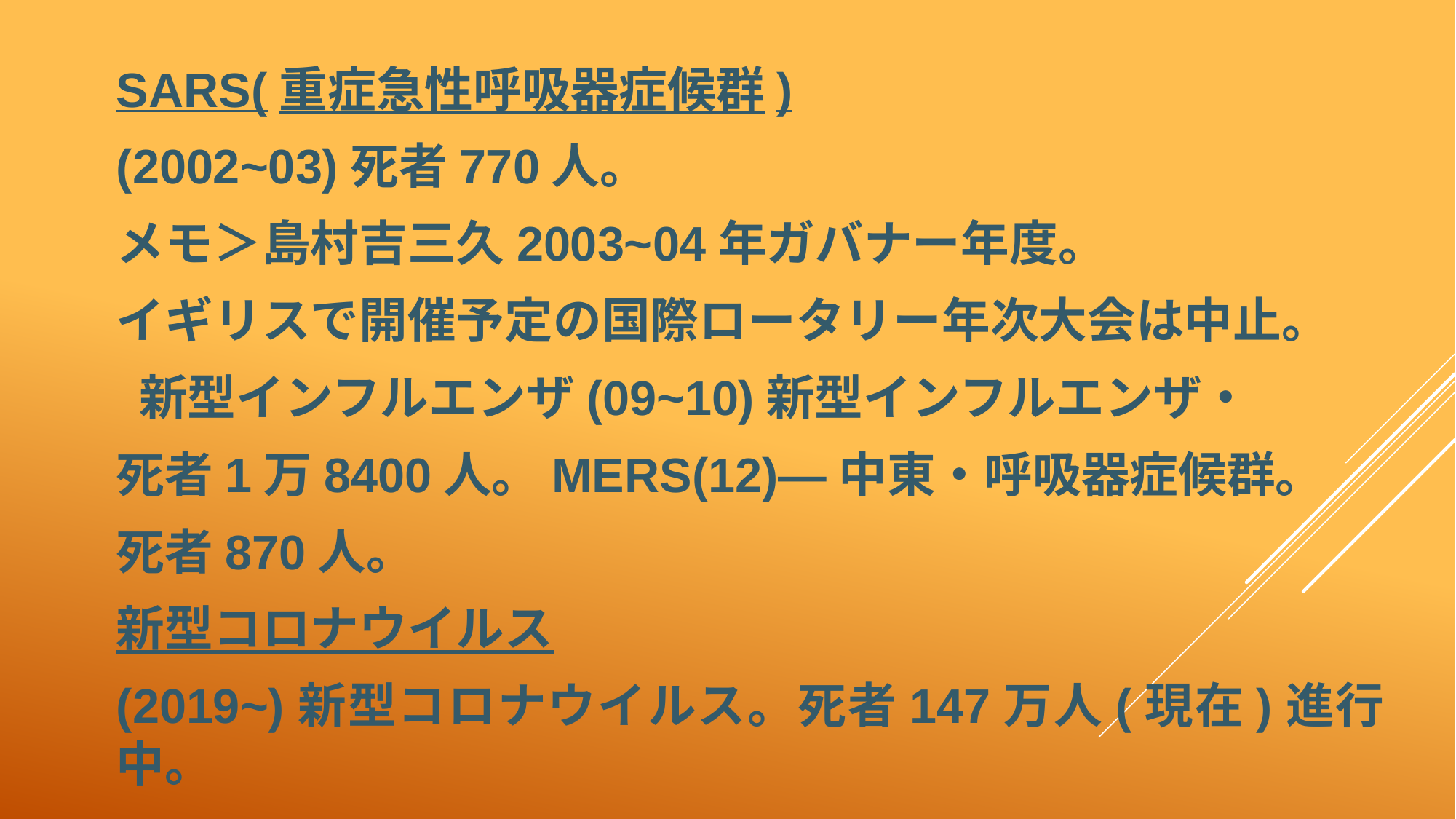

SARS(重症急性呼吸器症候群)
(2002~03)死者770人。
メモ＞島村吉三久2003~04年ガバナー年度。
イギリスで開催予定の国際ロータリー年次大会は中止。
 新型インフルエンザ(09~10)新型インフルエンザ・
死者1万8400人。MERS(12)―中東・呼吸器症候群。
死者870人。
新型コロナウイルス
(2019~)新型コロナウイルス。死者147万人(現在)進行中。